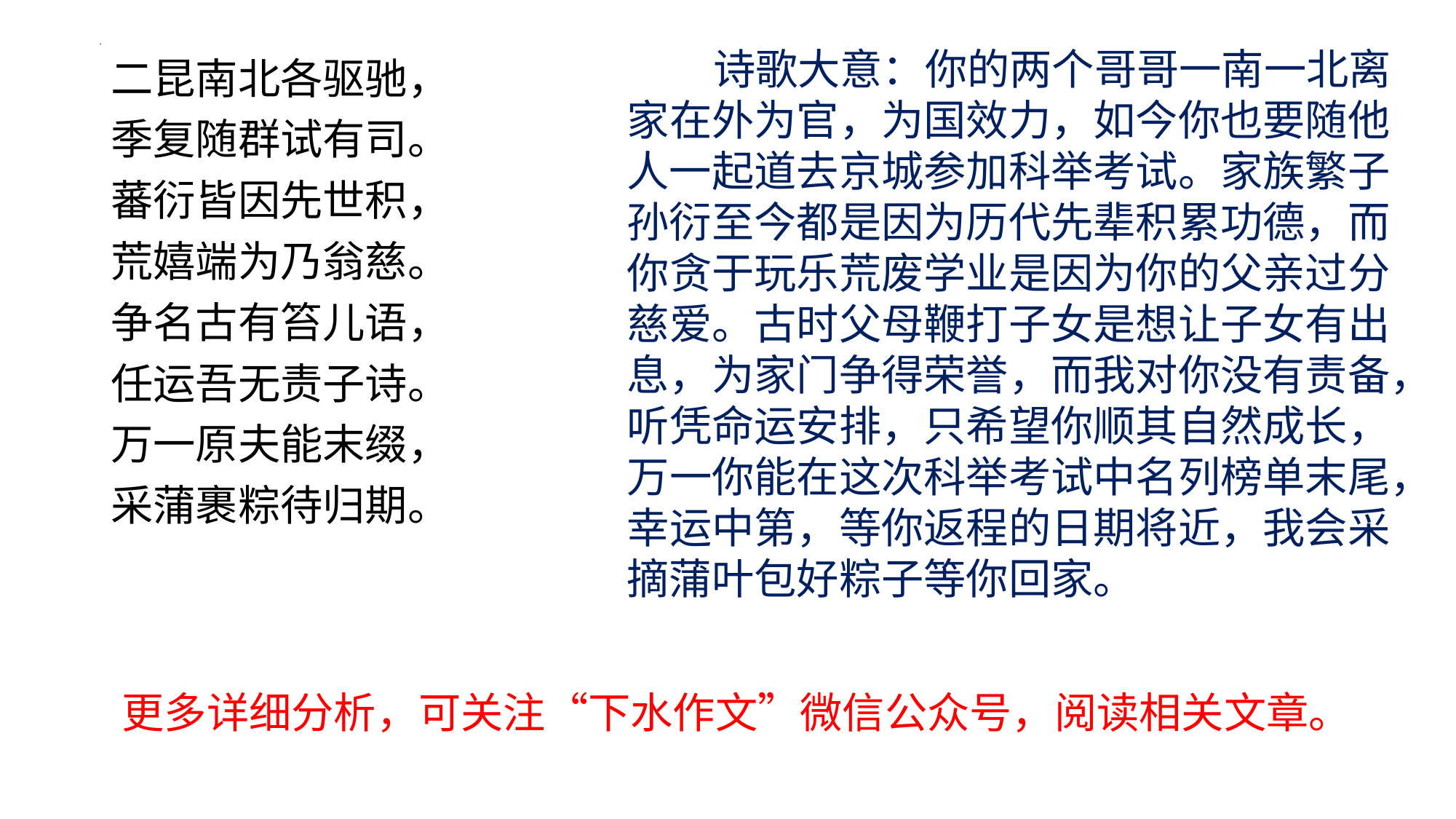

诗歌大意：你的两个哥哥一南一北离家在外为官，为国效力，如今你也要随他人一起道去京城参加科举考试。家族繁子孙衍至今都是因为历代先辈积累功德，而你贪于玩乐荒废学业是因为你的父亲过分慈爱。古时父母鞭打子女是想让子女有出息，为家门争得荣誉，而我对你没有责备，听凭命运安排，只希望你顺其自然成长，万一你能在这次科举考试中名列榜单末尾，幸运中第，等你返程的日期将近，我会采摘蒲叶包好粽子等你回家。
二昆南北各驱驰，
季复随群试有司。
蕃衍皆因先世积，
荒嬉端为乃翁慈。
争名古有笞儿语，
任运吾无责子诗。
万一原夫能末缀，
采蒲裹粽待归期。
更多详细分析，可关注“下水作文”微信公众号，阅读相关文章。